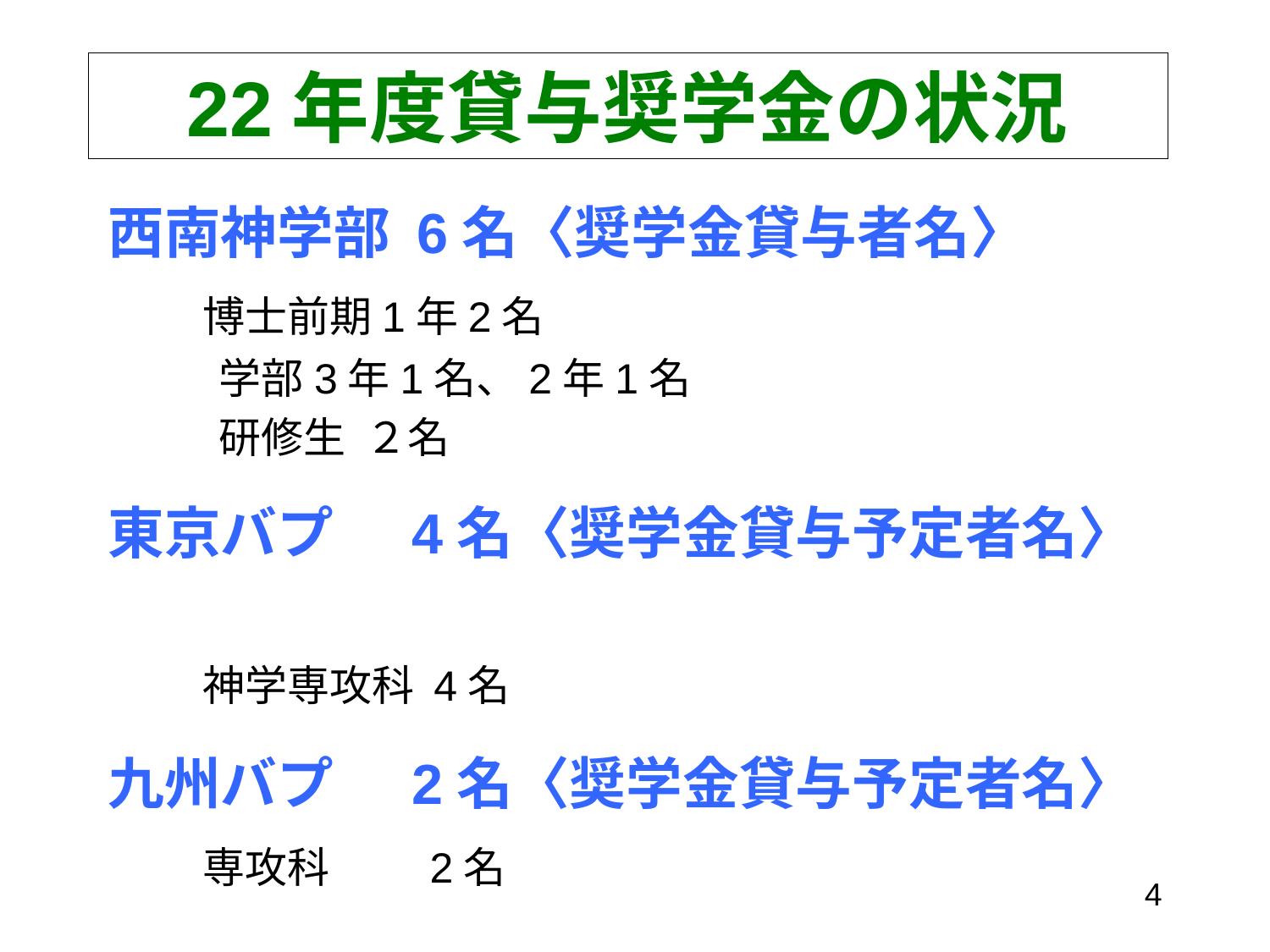

# 22年度貸与奨学金の状況
西南神学部 6名〈奨学金貸与者名〉
　   博士前期1年2名
学部3年1名、2年1名
研修生  ２名

東京バプ     4名〈奨学金貸与予定者名〉
　   神学専攻科 4名

九州バプ     2名〈奨学金貸与予定者名〉
　   専攻科　     2名

4